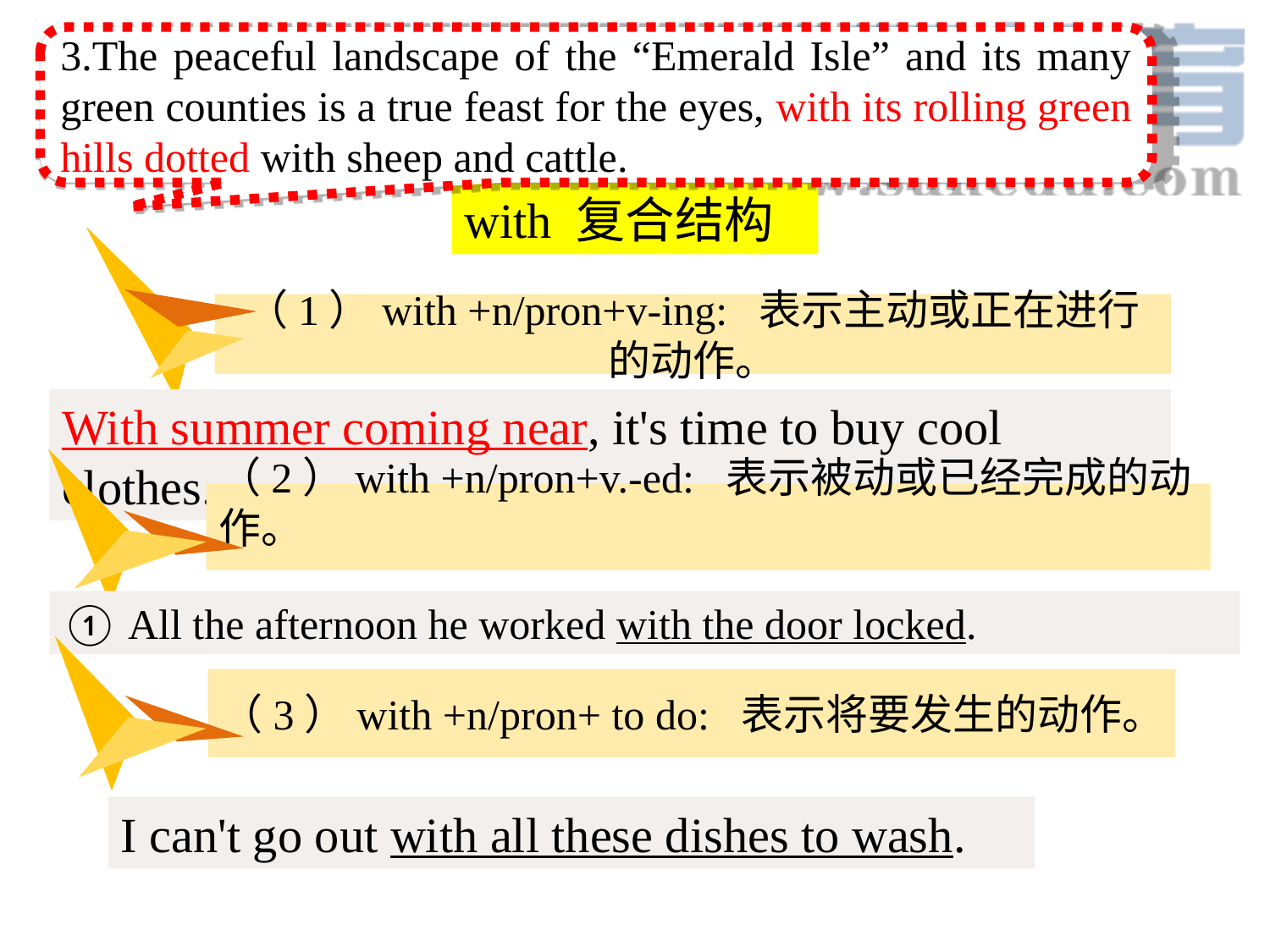

3.The peaceful landscape of the “Emerald Isle” and its many green counties is a true feast for the eyes, with its rolling green hills dotted with sheep and cattle.
with 复合结构

（1）with +n/pron+v-ing:  表示主动或正在进行的动作。
With summer coming near, it's time to buy cool clothes.

（2）with +n/pron+v.-ed:  表示被动或已经完成的动作。

① All the afternoon he worked with the door locked.

（3）with +n/pron+ to do:  表示将要发生的动作。
I can't go out with all these dishes to wash.